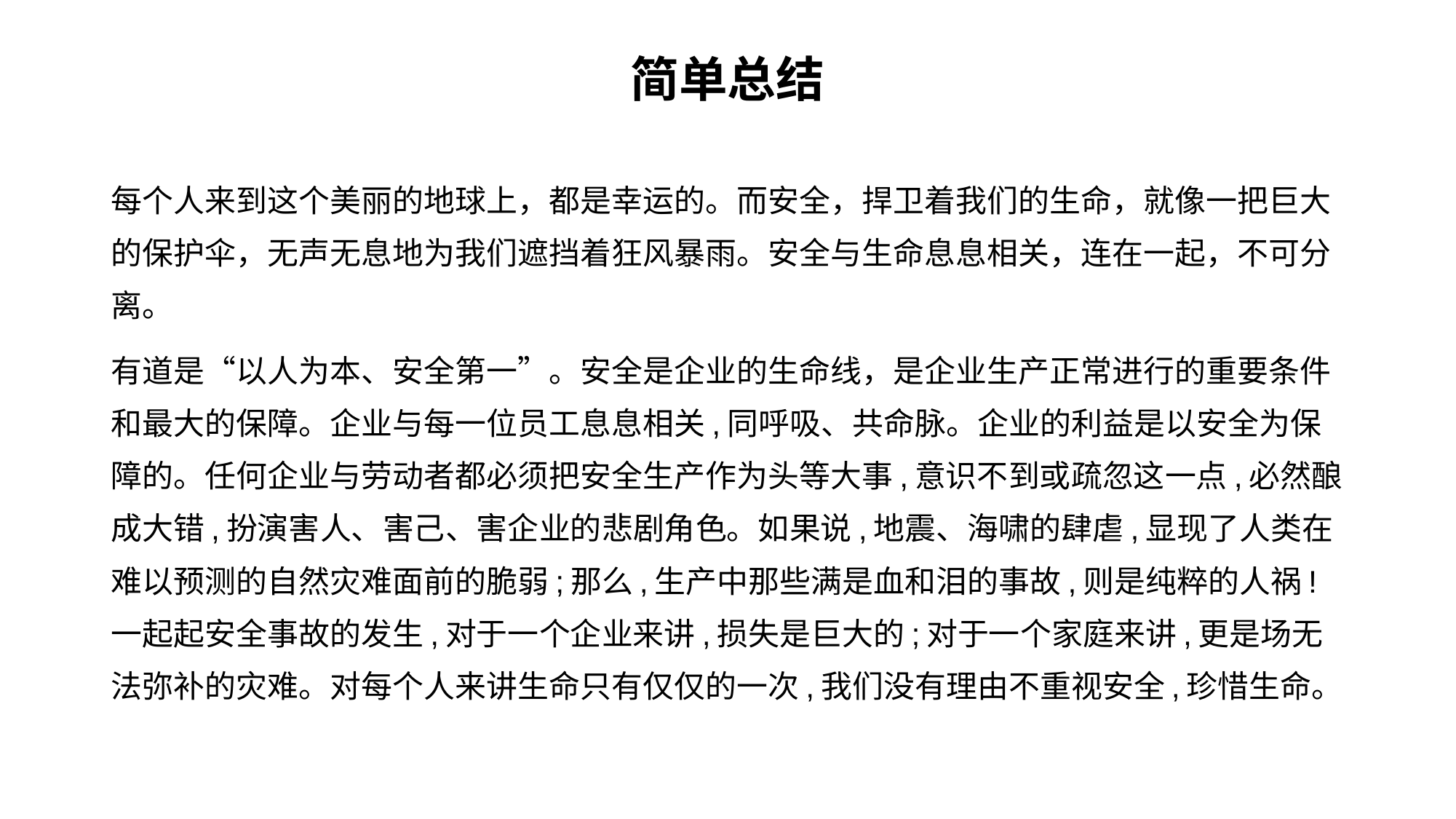

# 简单总结
每个人来到这个美丽的地球上，都是幸运的。而安全，捍卫着我们的生命，就像一把巨大的保护伞，无声无息地为我们遮挡着狂风暴雨。安全与生命息息相关，连在一起，不可分离。
有道是“以人为本、安全第一”。安全是企业的生命线，是企业生产正常进行的重要条件和最大的保障。企业与每一位员工息息相关,同呼吸、共命脉。企业的利益是以安全为保障的。任何企业与劳动者都必须把安全生产作为头等大事,意识不到或疏忽这一点,必然酿成大错,扮演害人、害己、害企业的悲剧角色。如果说,地震、海啸的肆虐,显现了人类在难以预测的自然灾难面前的脆弱;那么,生产中那些满是血和泪的事故,则是纯粹的人祸!一起起安全事故的发生,对于一个企业来讲,损失是巨大的;对于一个家庭来讲,更是场无法弥补的灾难。对每个人来讲生命只有仅仅的一次,我们没有理由不重视安全,珍惜生命。